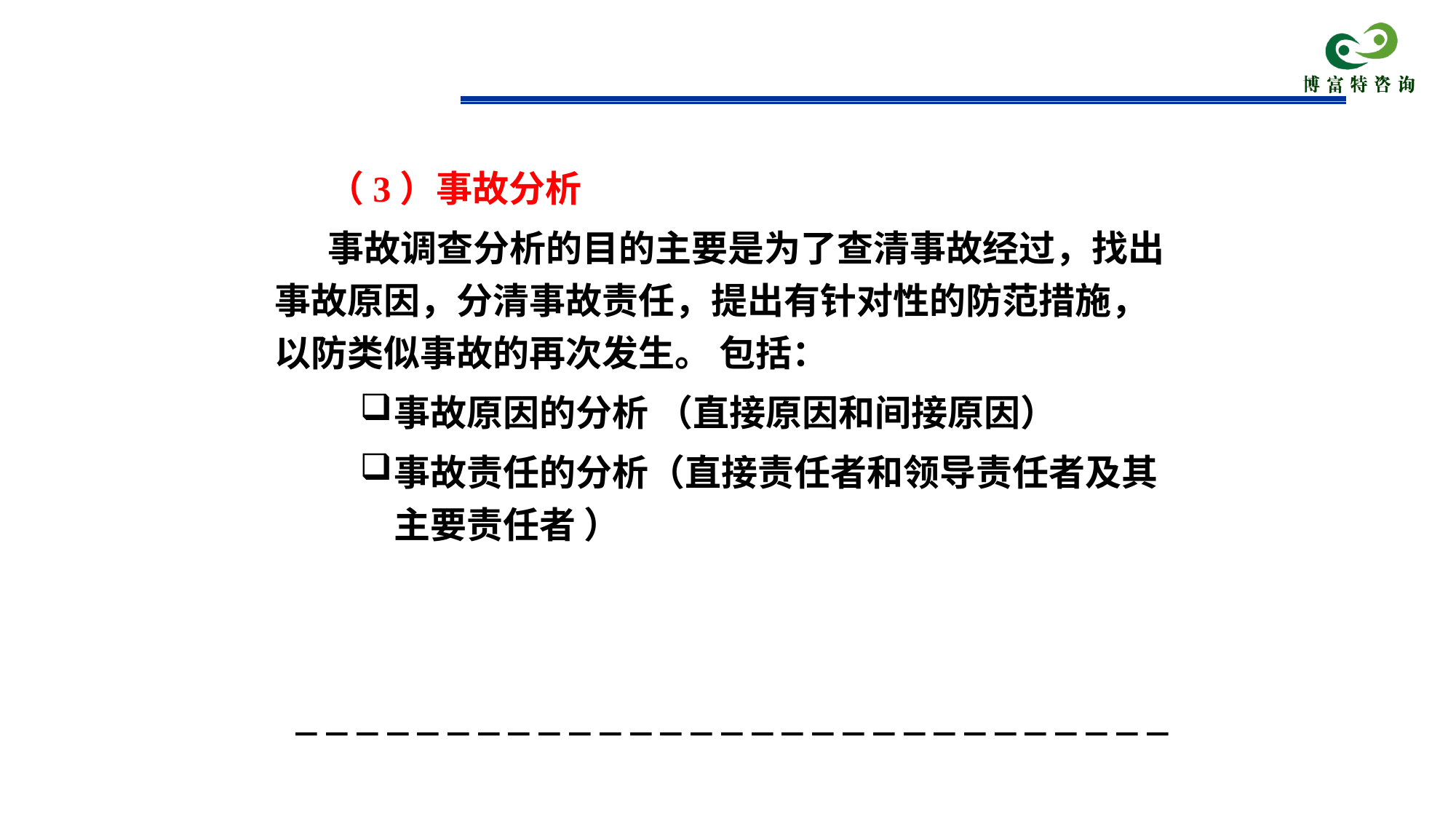

# （3）事故分析
事故调查分析的目的主要是为了查清事故经过，找出事故原因，分清事故责任，提出有针对性的防范措施，以防类似事故的再次发生。 包括：
事故原因的分析 （直接原因和间接原因）
事故责任的分析（直接责任者和领导责任者及其主要责任者 ）
－－－－－－－－－－－－－－－－－－－－－－－－－－－－－